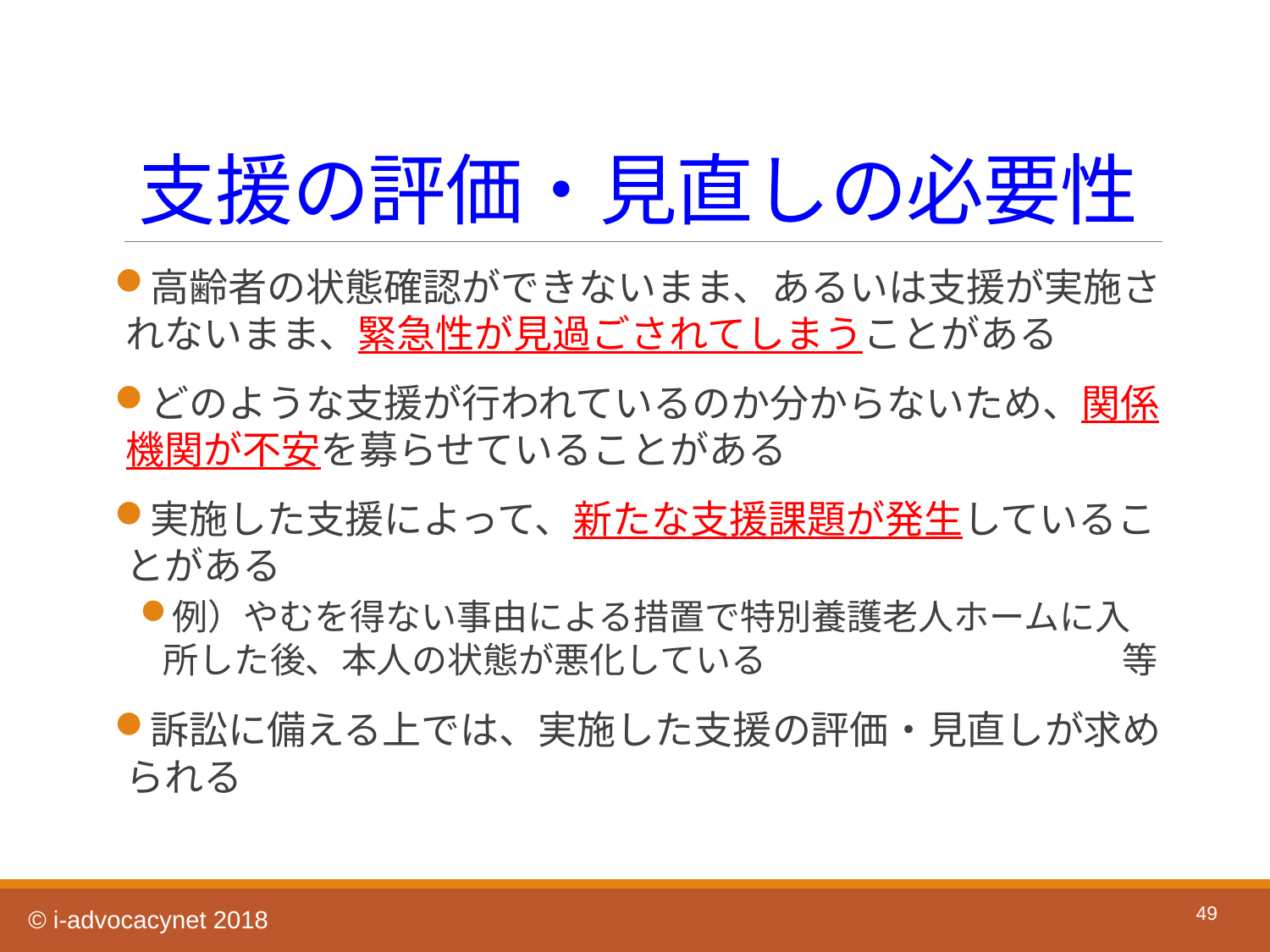

# 支援の評価・見直しの必要性
高齢者の状態確認ができないまま、あるいは支援が実施されないまま、緊急性が見過ごされてしまうことがある
どのような支援が行われているのか分からないため、関係機関が不安を募らせていることがある
実施した支援によって、新たな支援課題が発生していることがある
例）やむを得ない事由による措置で特別養護老人ホームに入所した後、本人の状態が悪化している　　　　　　　　　　等
訴訟に備える上では、実施した支援の評価・見直しが求められる

49